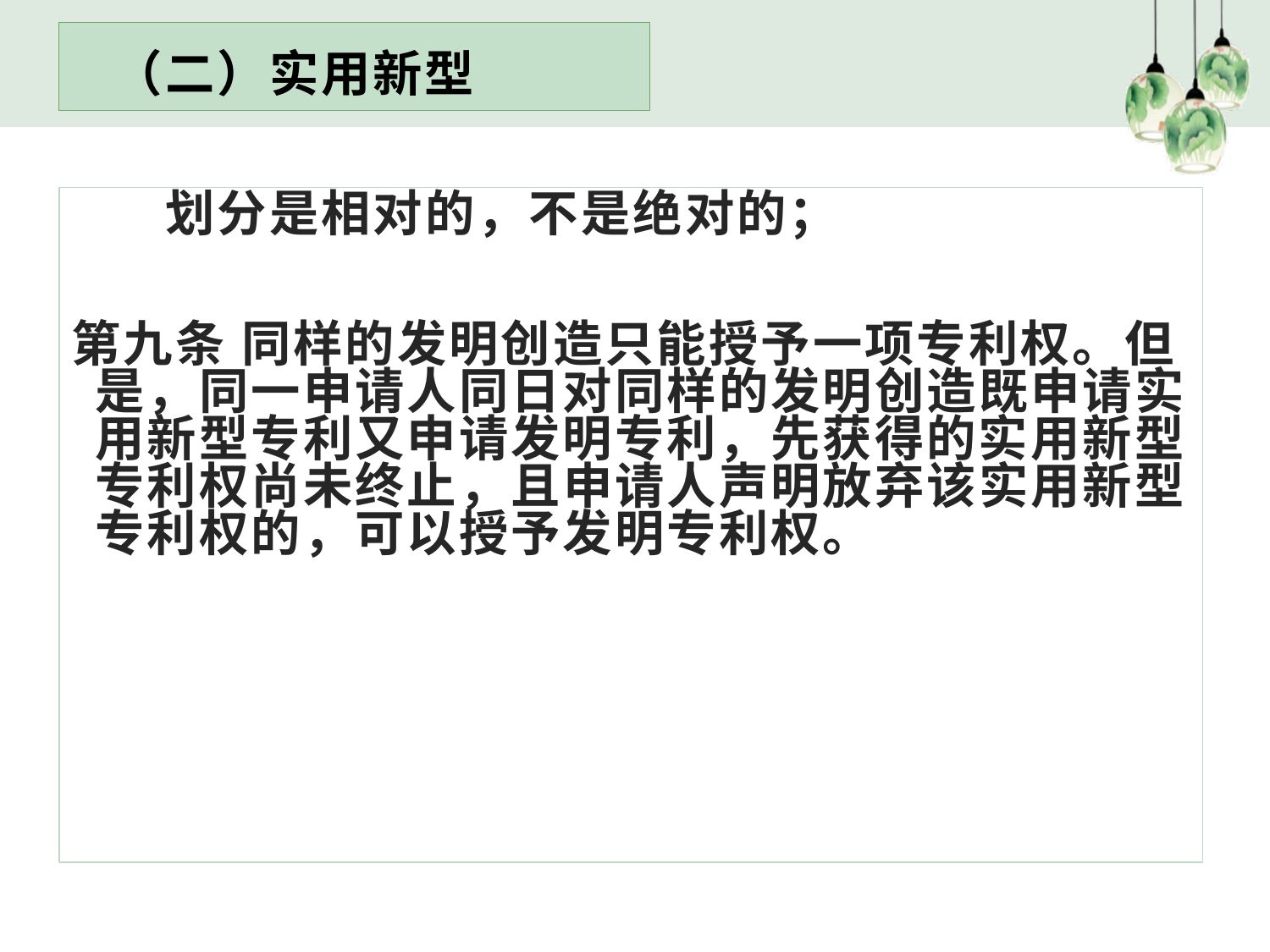

（二）实用新型
      划分是相对的，不是绝对的；

第九条 同样的发明创造只能授予一项专利权。但是，同一申请人同日对同样的发明创造既申请实用新型专利又申请发明专利，先获得的实用新型专利权尚未终止，且申请人声明放弃该实用新型专利权的，可以授予发明专利权。